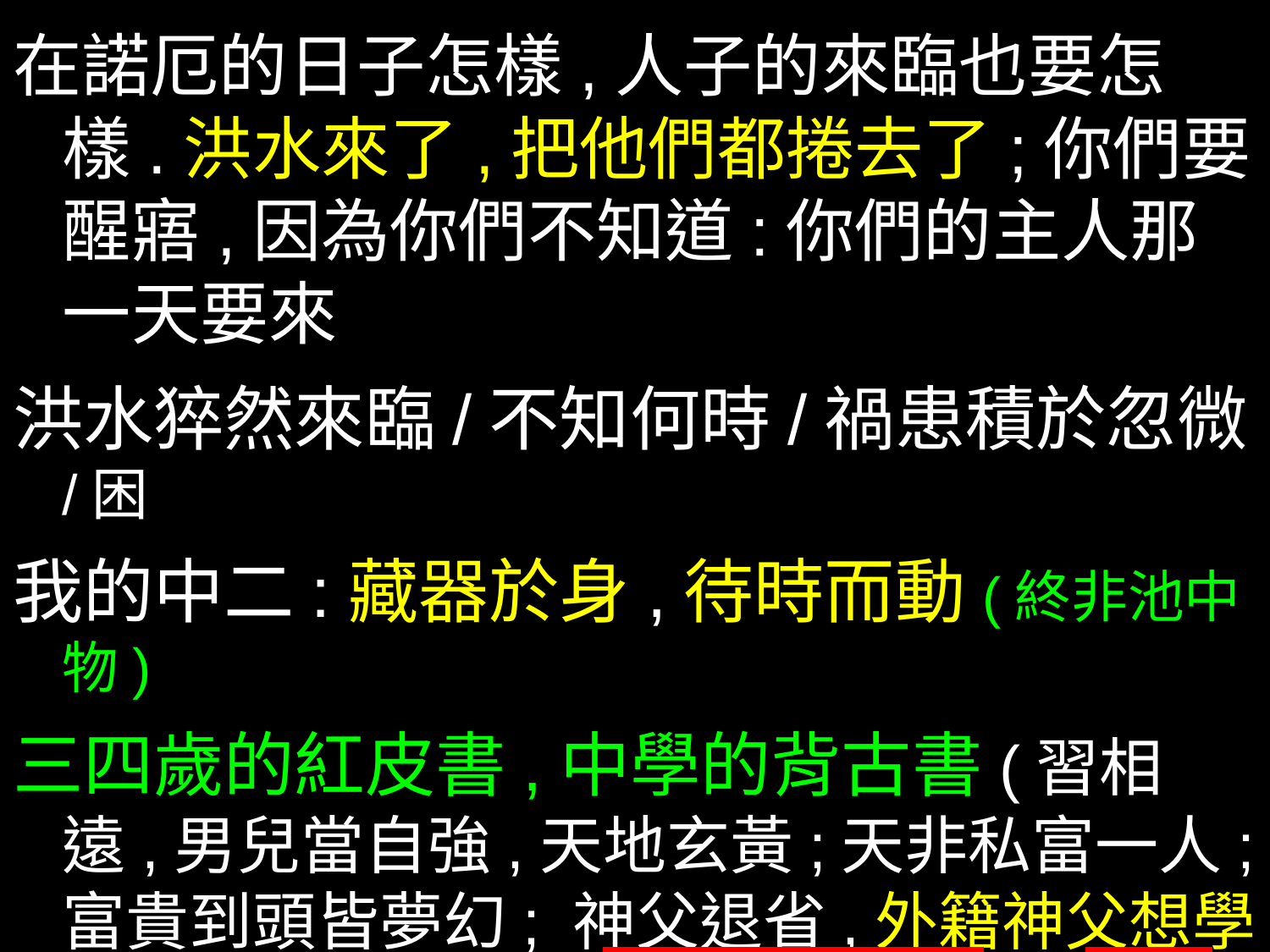

在諾厄的日子怎樣,人子的來臨也要怎樣.洪水來了,把他們都捲去了;你們要醒寤,因為你們不知道:你們的主人那一天要來
洪水猝然來臨/不知何時/禍患積於忽微/困
我的中二:藏器於身,待時而動(終非池中物)
三四歲的紅皮書,中學的背古書(習相遠,男兒當自強,天地玄黃;天非私富一人;富貴到頭皆夢幻; 神父退省,外籍神父想學古文,我給他十句;我在中國走遍75省市的秘密:中國文化! (連傳教士都熱愛中文化時,就是教會在中國大展拳腳之日)